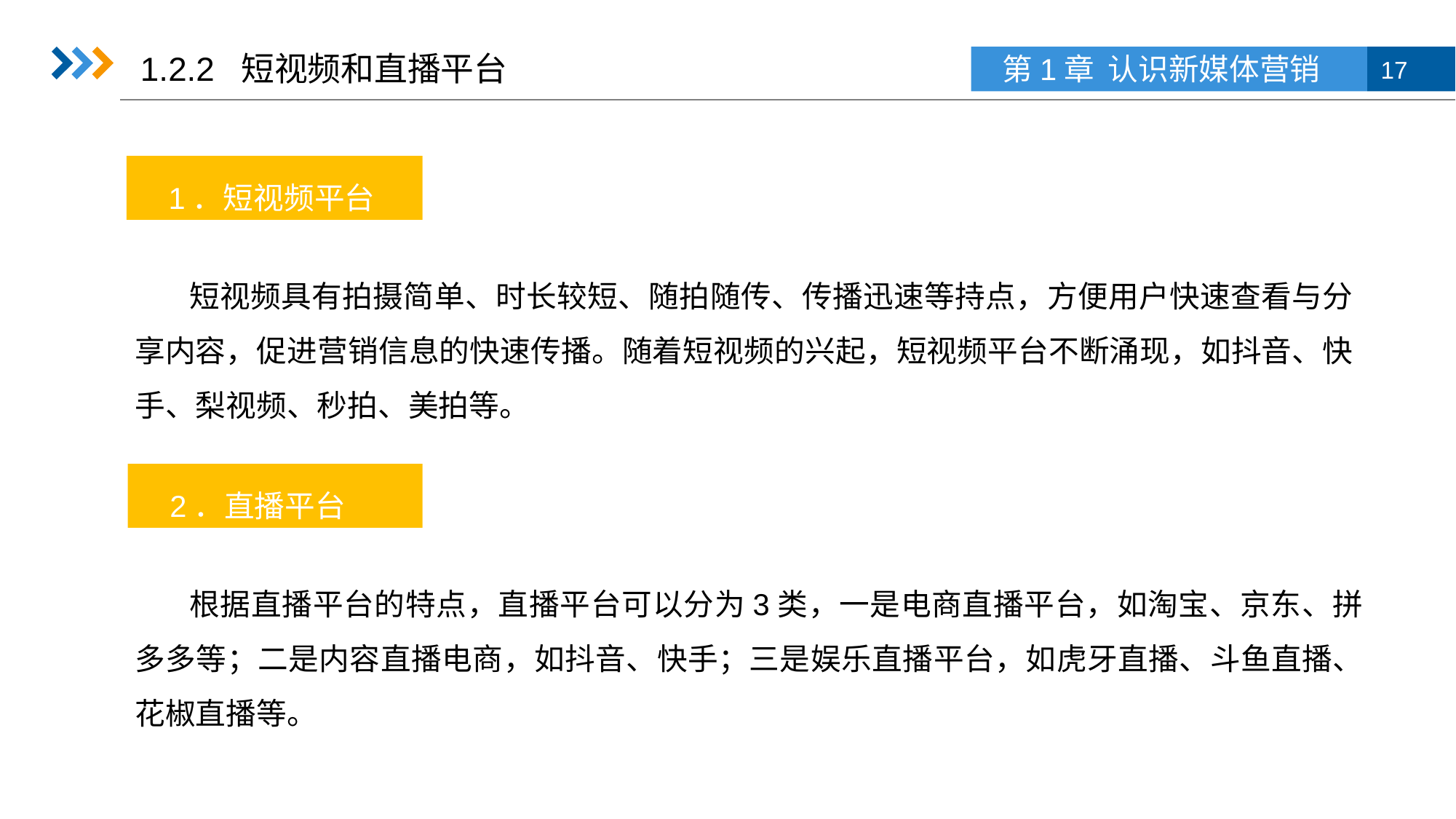

1.2.2  短视频和直播平台
1．短视频平台
短视频具有拍摄简单、时长较短、随拍随传、传播迅速等持点，方便用户快速查看与分享内容，促进营销信息的快速传播。随着短视频的兴起，短视频平台不断涌现，如抖音、快手、梨视频、秒拍、美拍等。
2．直播平台
根据直播平台的特点，直播平台可以分为3类，一是电商直播平台，如淘宝、京东、拼多多等；二是内容直播电商，如抖音、快手；三是娱乐直播平台，如虎牙直播、斗鱼直播、花椒直播等。